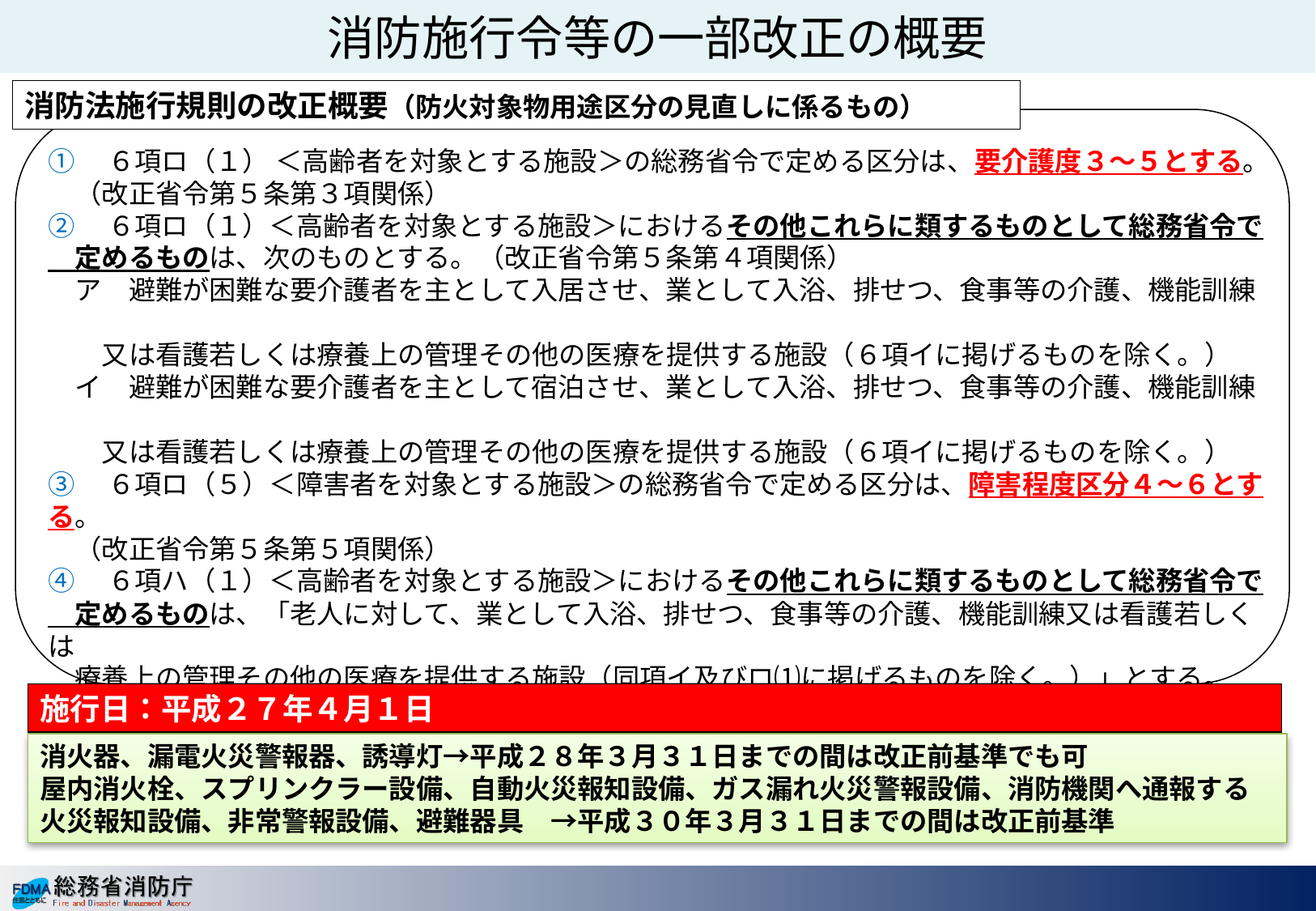

消防施行令等の一部改正の概要
消防法施行規則の改正概要（防火対象物用途区分の見直しに係るもの）

①　６項ロ（１） ＜高齢者を対象とする施設＞の総務省令で定める区分は、要介護度３～５とする。
　（改正省令第５条第３項関係）
②　６項ロ（１）＜高齢者を対象とする施設＞におけるその他これらに類するものとして総務省令で
　定めるものは、次のものとする。（改正省令第５条第４項関係）
　ア　避難が困難な要介護者を主として入居させ、業として入浴、排せつ、食事等の介護、機能訓練
　　又は看護若しくは療養上の管理その他の医療を提供する施設（６項イに掲げるものを除く。）
　イ　避難が困難な要介護者を主として宿泊させ、業として入浴、排せつ、食事等の介護、機能訓練
　　又は看護若しくは療養上の管理その他の医療を提供する施設（６項イに掲げるものを除く。）
③　６項ロ（５）＜障害者を対象とする施設＞の総務省令で定める区分は、障害程度区分４～６とする。
　（改正省令第５条第５項関係）
④　６項ハ（１）＜高齢者を対象とする施設＞におけるその他これらに類するものとして総務省令で
　定めるものは、「老人に対して、業として入浴、排せつ、食事等の介護、機能訓練又は看護若しくは
　療養上の管理その他の医療を提供する施設（同項イ及びロ⑴に掲げるものを除く。）」とする。
⑤　６項ハ（３）＜児童を対象とする施設＞におけるその他これらに類するものとして総務省令で
　定めるものは、「業として乳児若しくは幼児を一時的に預かる施設又は業として乳児若しくは幼児に
　保育を提供する施設（同項ロに掲げるものを除く。）」とする。
施行日：平成２７年４月１日
消火器、漏電火災警報器、誘導灯→平成２８年３月３１日までの間は改正前基準でも可
屋内消火栓、スプリンクラー設備、自動火災報知設備、ガス漏れ火災警報設備、消防機関へ通報する火災報知設備、非常警報設備、避難器具　→平成３０年３月３１日までの間は改正前基準